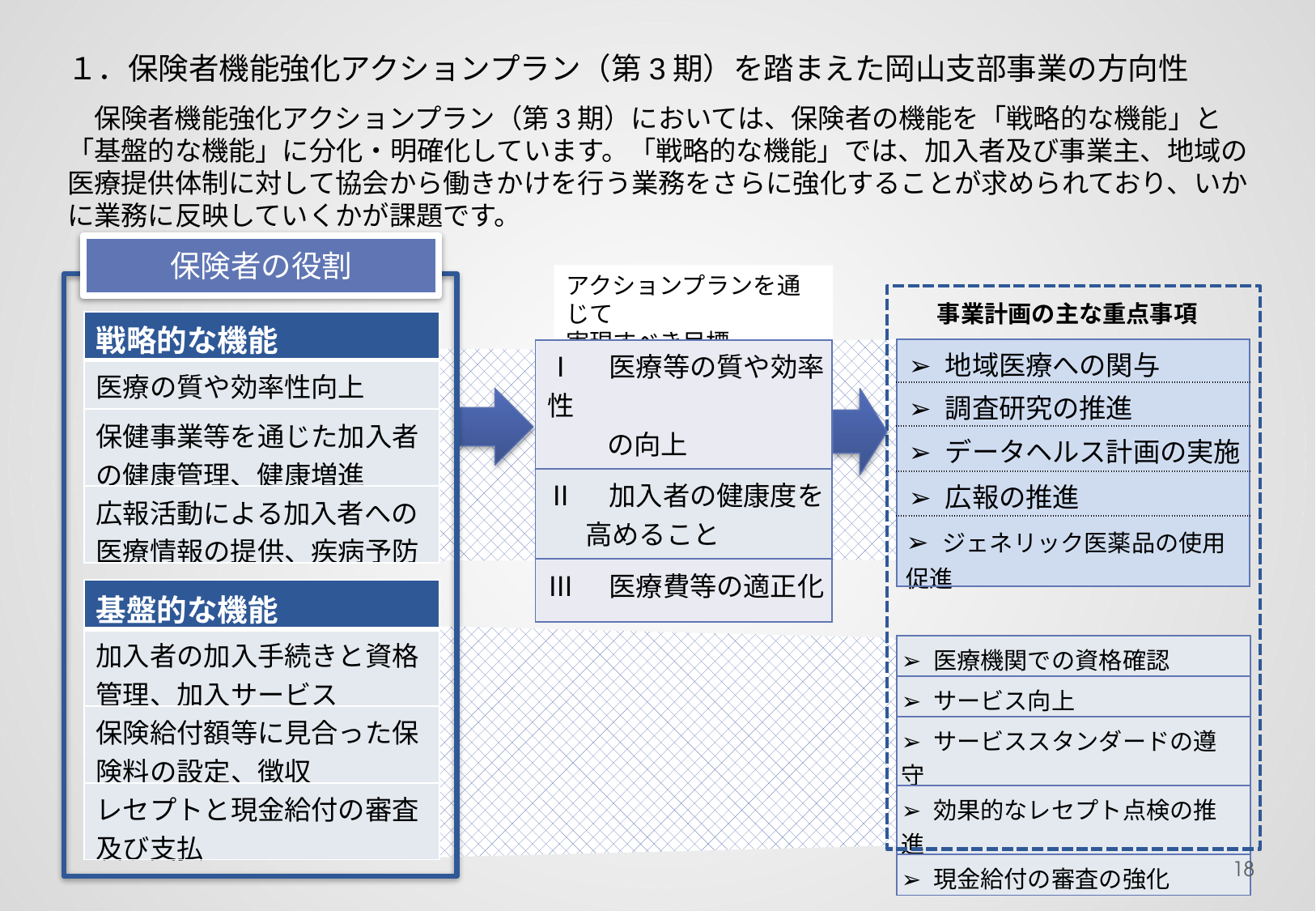

１．保険者機能強化アクションプラン（第3期）を踏まえた岡山支部事業の方向性

　保険者機能強化アクションプラン（第3期）においては、保険者の機能を「戦略的な機能」と「基盤的な機能」に分化・明確化しています。「戦略的な機能」では、加入者及び事業主、地域の医療提供体制に対して協会から働きかけを行う業務をさらに強化することが求められており、いかに業務に反映していくかが課題です。
保険者の役割
アクションプランを通じて
実現すべき目標

事業計画の主な重点事項
| 戦略的な機能 |
| --- |
| 医療の質や効率性向上 |
| 保健事業等を通じた加入者の健康管理、健康増進 |
| 広報活動による加入者への医療情報の提供、疾病予防 |
| ➢ 地域医療への関与 |
| --- |
| ➢ 調査研究の推進 |
| ➢ データヘルス計画の実施 |
| ➢ 広報の推進 |
| ➢ ジェネリック医薬品の使用促進 |
| Ⅰ　医療等の質や効率性 　　 の向上 |
| --- |
| Ⅱ　加入者の健康度を 高めること |
| Ⅲ　医療費等の適正化 |

| 基盤的な機能 |
| --- |
| 加入者の加入手続きと資格管理、加入サービス |
| 保険給付額等に見合った保険料の設定、徴収 |
| レセプトと現金給付の審査及び支払 |
| ➢ 医療機関での資格確認 |
| --- |
| ➢ サービス向上 |
| ➢ サービススタンダードの遵守 |
| ➢ 効果的なレセプト点検の推進 |
| ➢ 現金給付の審査の強化 |
18